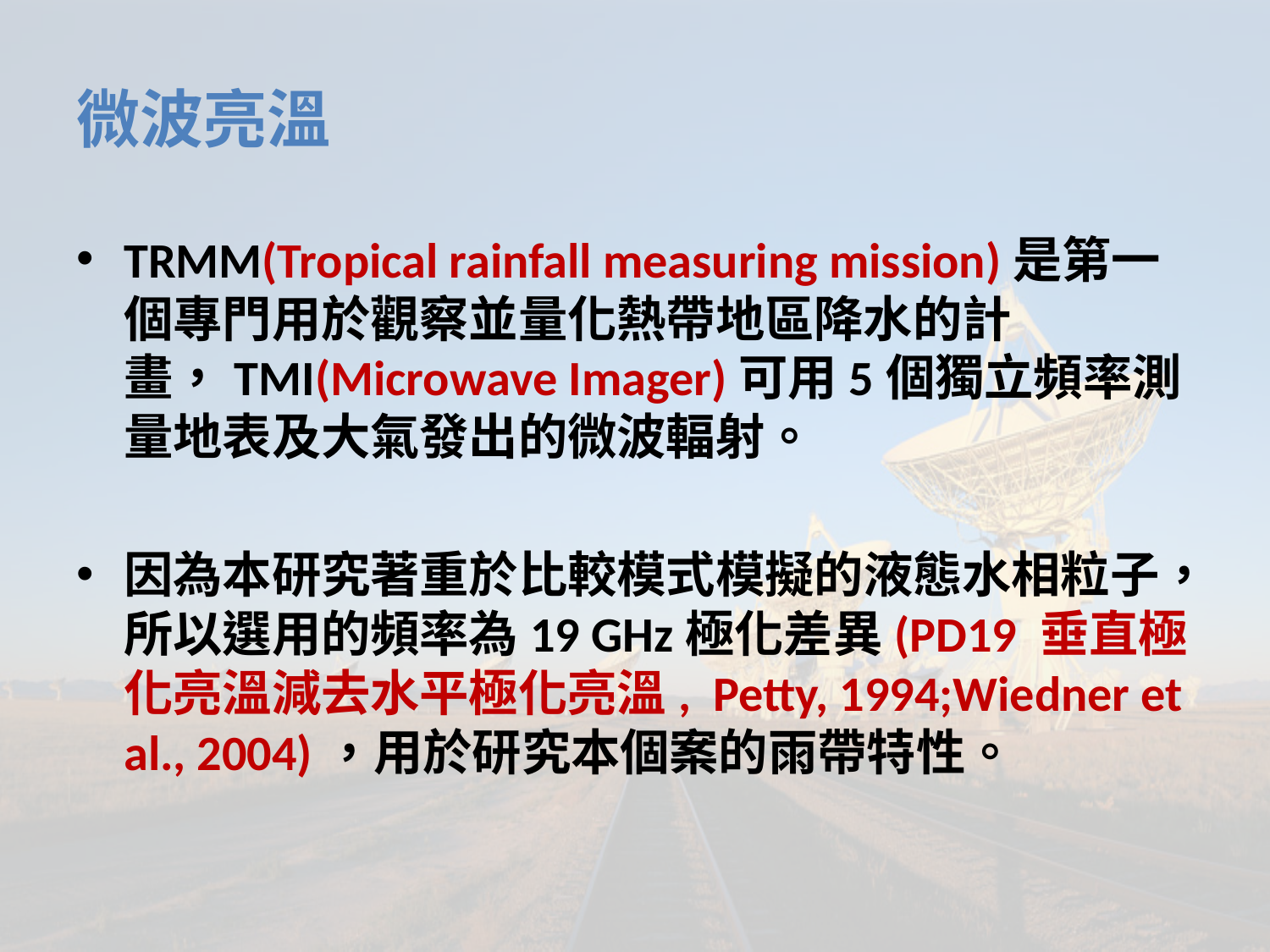

# 微波亮溫
TRMM(Tropical rainfall measuring mission)是第一個專門用於觀察並量化熱帶地區降水的計畫，TMI(Microwave Imager)可用5個獨立頻率測量地表及大氣發出的微波輻射。

因為本研究著重於比較模式模擬的液態水相粒子，所以選用的頻率為19 GHz極化差異(PD19 垂直極化亮溫減去水平極化亮溫,  Petty, 1994;Wiedner et al., 2004)，用於研究本個案的雨帶特性。